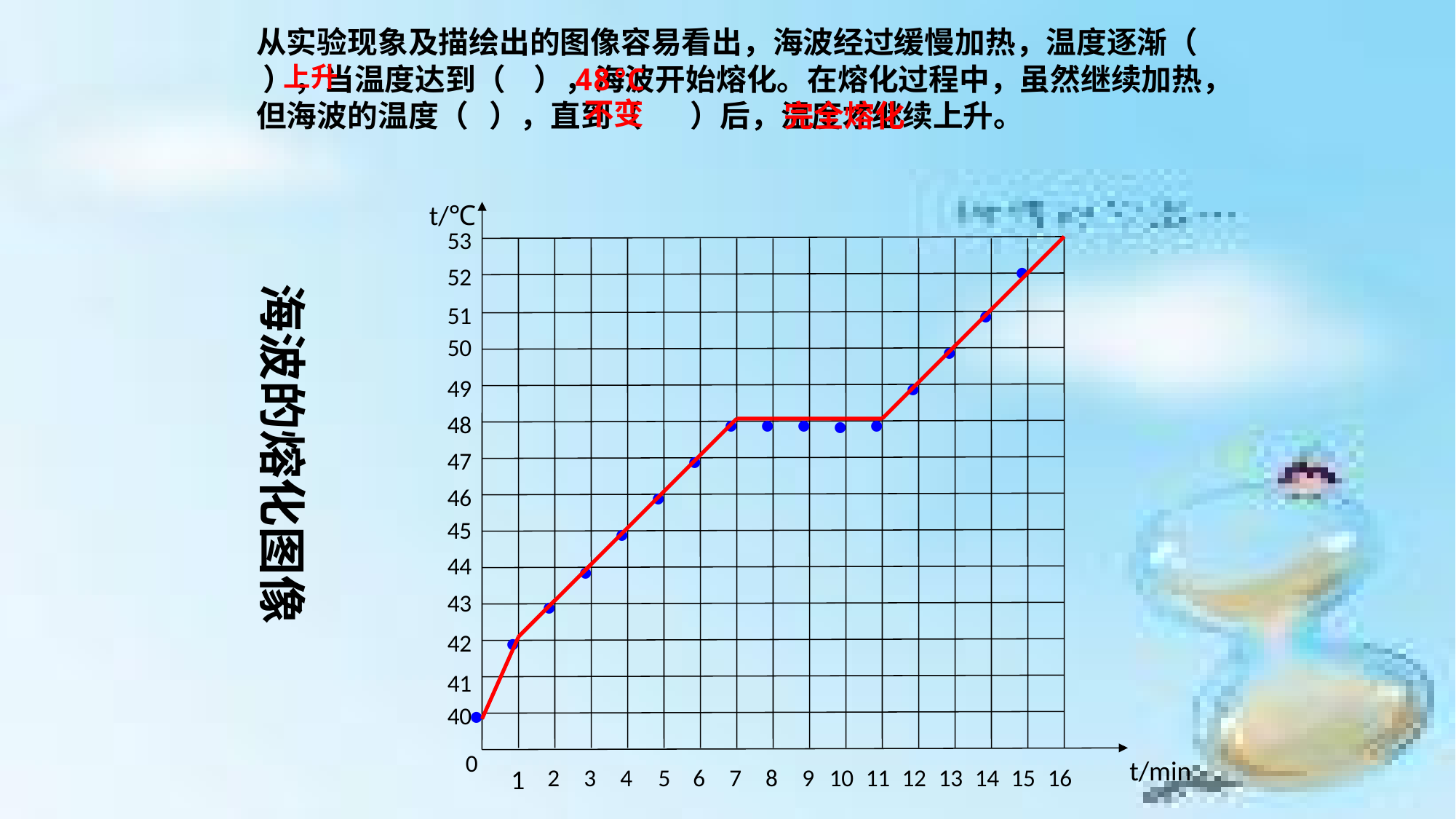

从实验现象及描绘出的图像容易看出，海波经过缓慢加热，温度逐渐（   ），当温度达到（    ），海波开始熔化。在熔化过程中，虽然继续加热，但海波的温度（   ），直到（       ）后，温度才继续上升。
上升
48℃
不变
完全熔化
.
t/℃

53

52

51

50

49

48

47

46

45

44

43

42

41

40

0

1
2
3
4
5
6
7
8
9
10
11
12
13
14
15
16
t/min
.

.
海波的熔化图像

.

.
.
.
.
.

.

.

.

.

.

.

.